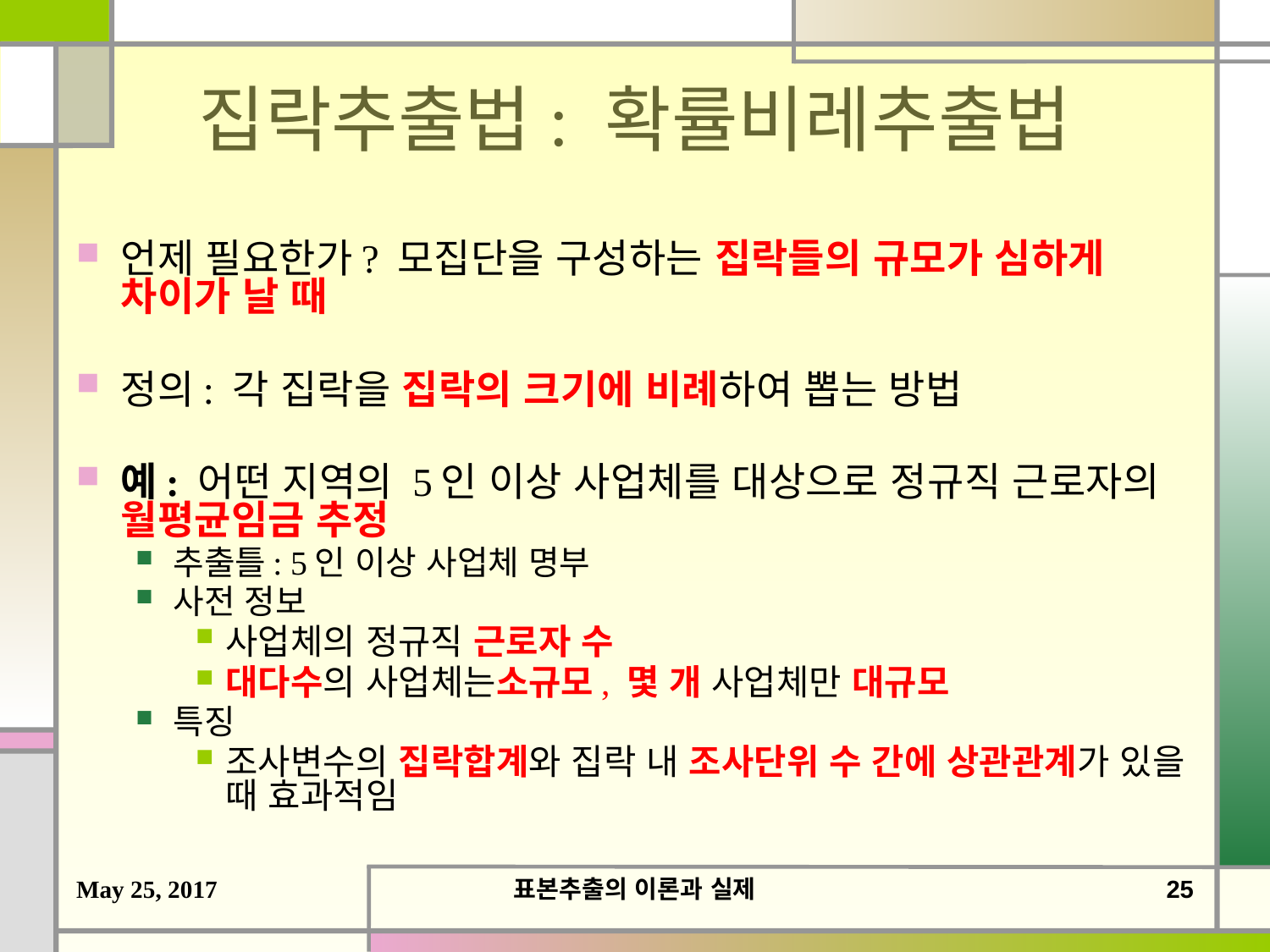

# 집락추출법: 확률비레추출법
언제 필요한가? 모집단을 구성하는 집락들의 규모가 심하게 차이가 날 때

정의: 각 집락을 집락의 크기에 비례하여 뽑는 방법

예: 어떤 지역의 5인 이상 사업체를 대상으로 정규직 근로자의 월평균임금 추정
추출틀: 5인 이상 사업체 명부
사전 정보
사업체의 정규직 근로자 수
대다수의 사업체는소규모, 몇 개 사업체만 대규모
특징
조사변수의 집락합계와 집락 내 조사단위 수 간에 상관관계가 있을 때 효과적임
May 25, 2017
표본추출의 이론과 실제

25